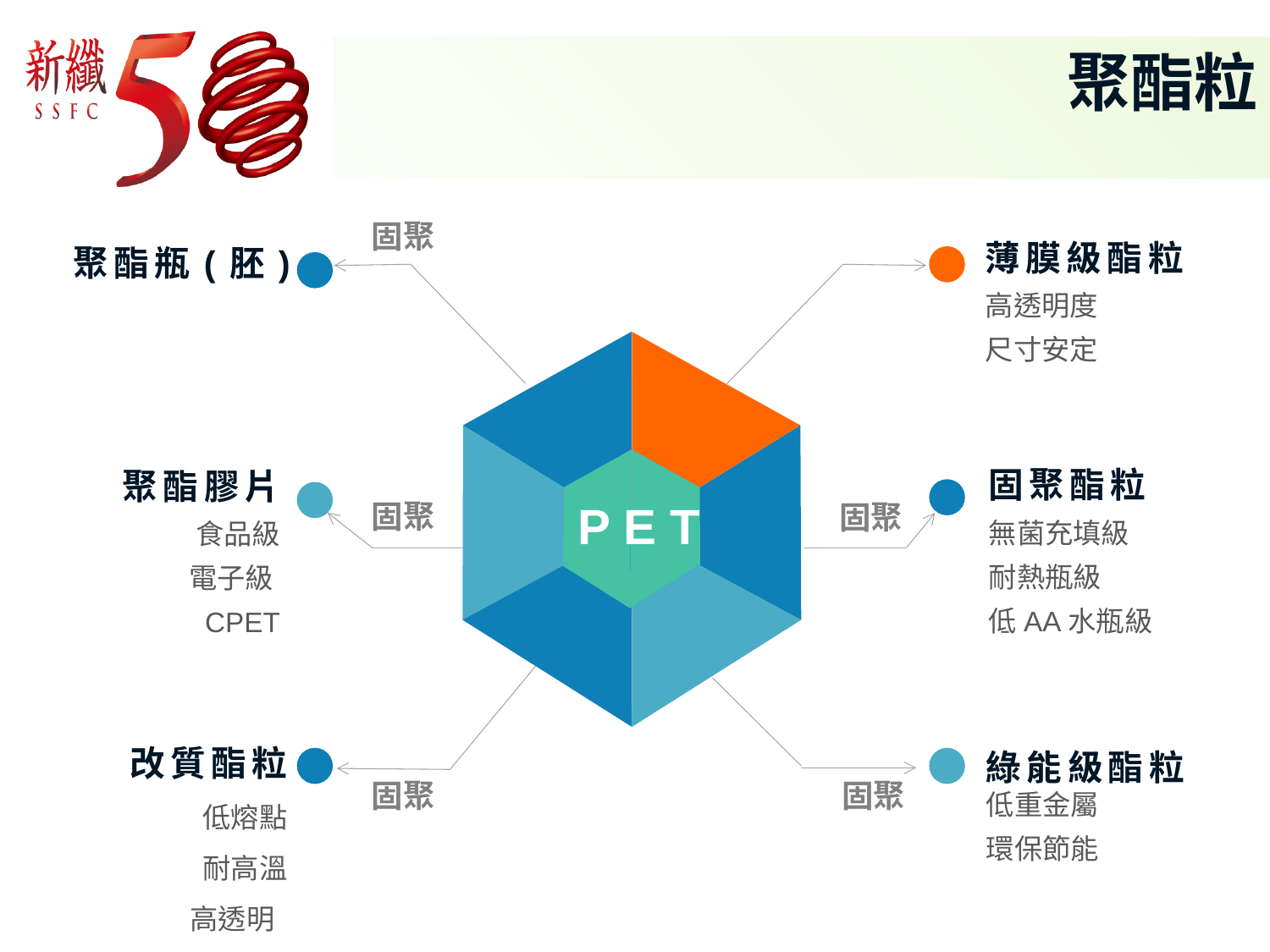

# 聚酯粒
固聚
薄膜級酯粒
高透明度
尺寸安定
聚酯瓶(胚)

固聚酯粒
無菌充填級
耐熱瓶級
低AA水瓶級
聚酯膠片
食品級
電子級
CPET

P E T

改質酯粒
低熔點
耐高溫
高透明
綠能級酯粒
低重金屬
環保節能

固聚
固聚
固聚
固聚